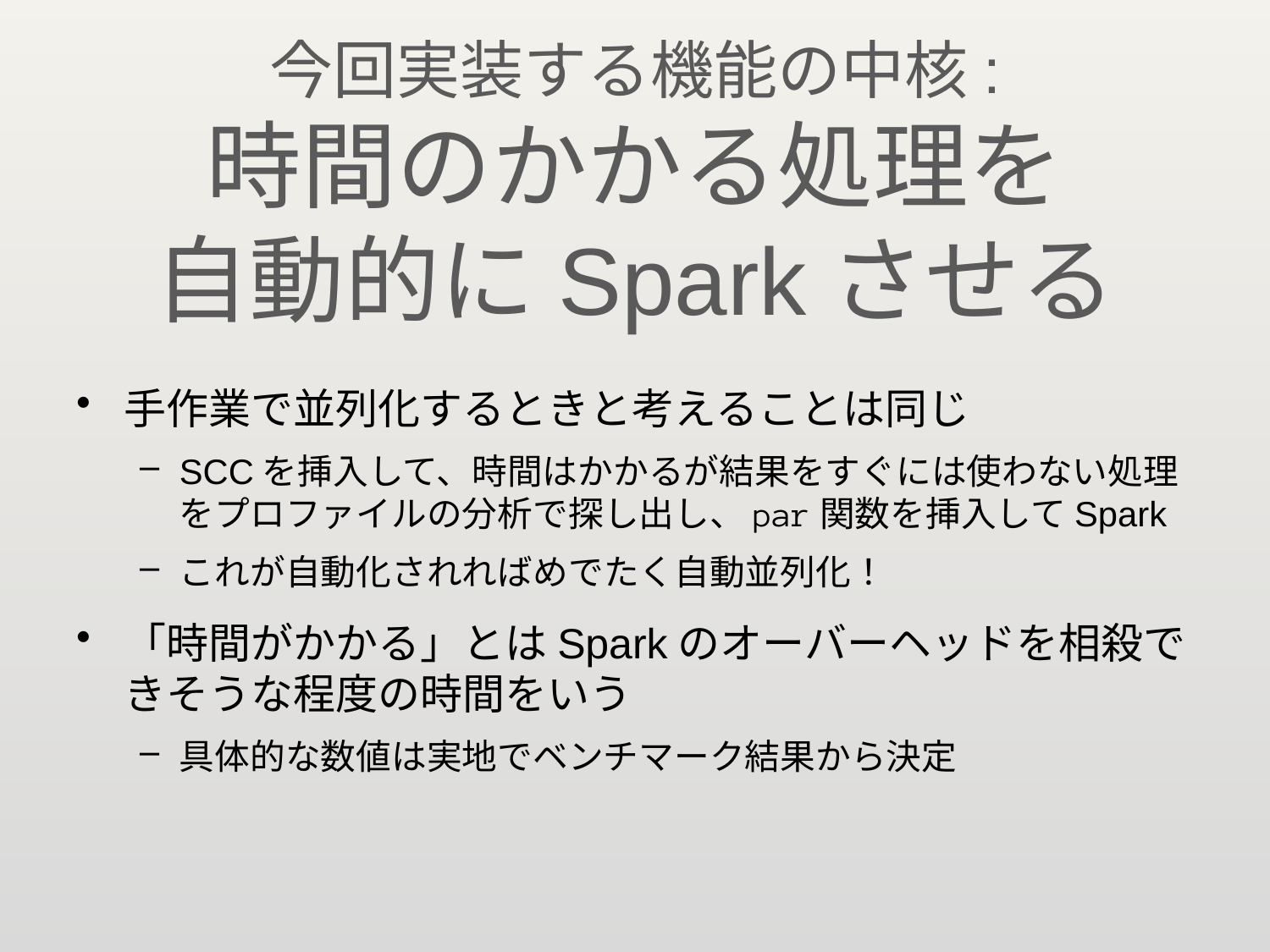

# 今回実装する機能の中核: 時間のかかる処理を 自動的にSparkさせる
手作業で並列化するときと考えることは同じ
SCCを挿入して、時間はかかるが結果をすぐには使わない処理をプロファイルの分析で探し出し、par関数を挿入してSpark
これが自動化されればめでたく自動並列化！
「時間がかかる」とはSparkのオーバーヘッドを相殺できそうな程度の時間をいう
具体的な数値は実地でベンチマーク結果から決定